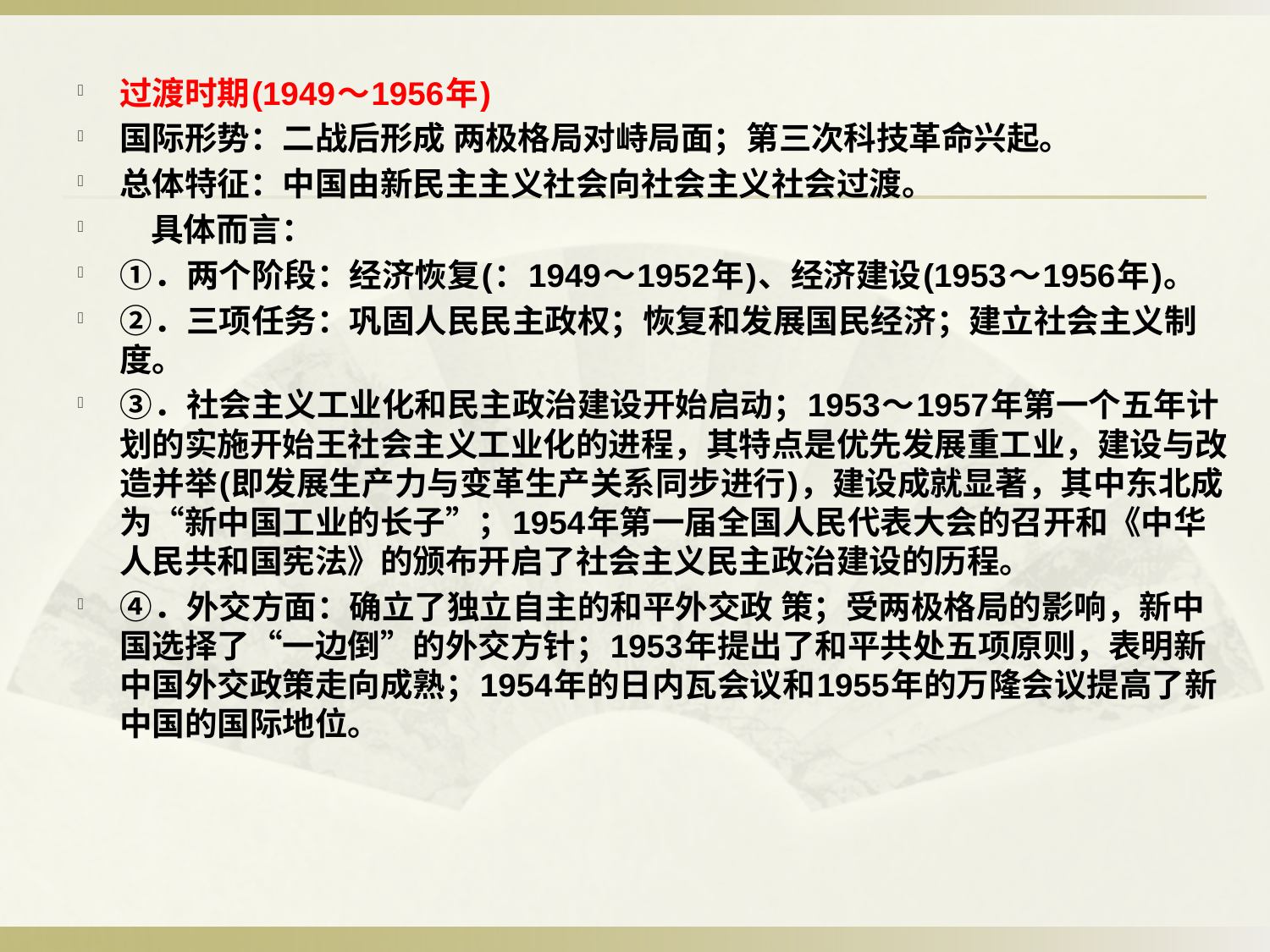

过渡时期(1949～1956年)
国际形势：二战后形成 两极格局对峙局面；第三次科技革命兴起。
总体特征：中国由新民主主义社会向社会主义社会过渡。
    具体而言：
①．两个阶段：经济恢复(：1949～1952年)、经济建设(1953～1956年)。
②．三项任务：巩固人民民主政权；恢复和发展国民经济；建立社会主义制度。
③．社会主义工业化和民主政治建设开始启动；1953～1957年第一个五年计划的实施开始王社会主义工业化的进程，其特点是优先发展重工业，建设与改造并举(即发展生产力与变革生产关系同步进行)，建设成就显著，其中东北成为“新中国工业的长子”；1954年第一届全国人民代表大会的召开和《中华人民共和国宪法》的颁布开启了社会主义民主政治建设的历程。
④．外交方面：确立了独立自主的和平外交政 策；受两极格局的影响，新中国选择了“一边倒”的外交方针；1953年提出了和平共处五项原则，表明新中国外交政策走向成熟；1954年的日内瓦会议和1955年的万隆会议提高了新中国的国际地位。